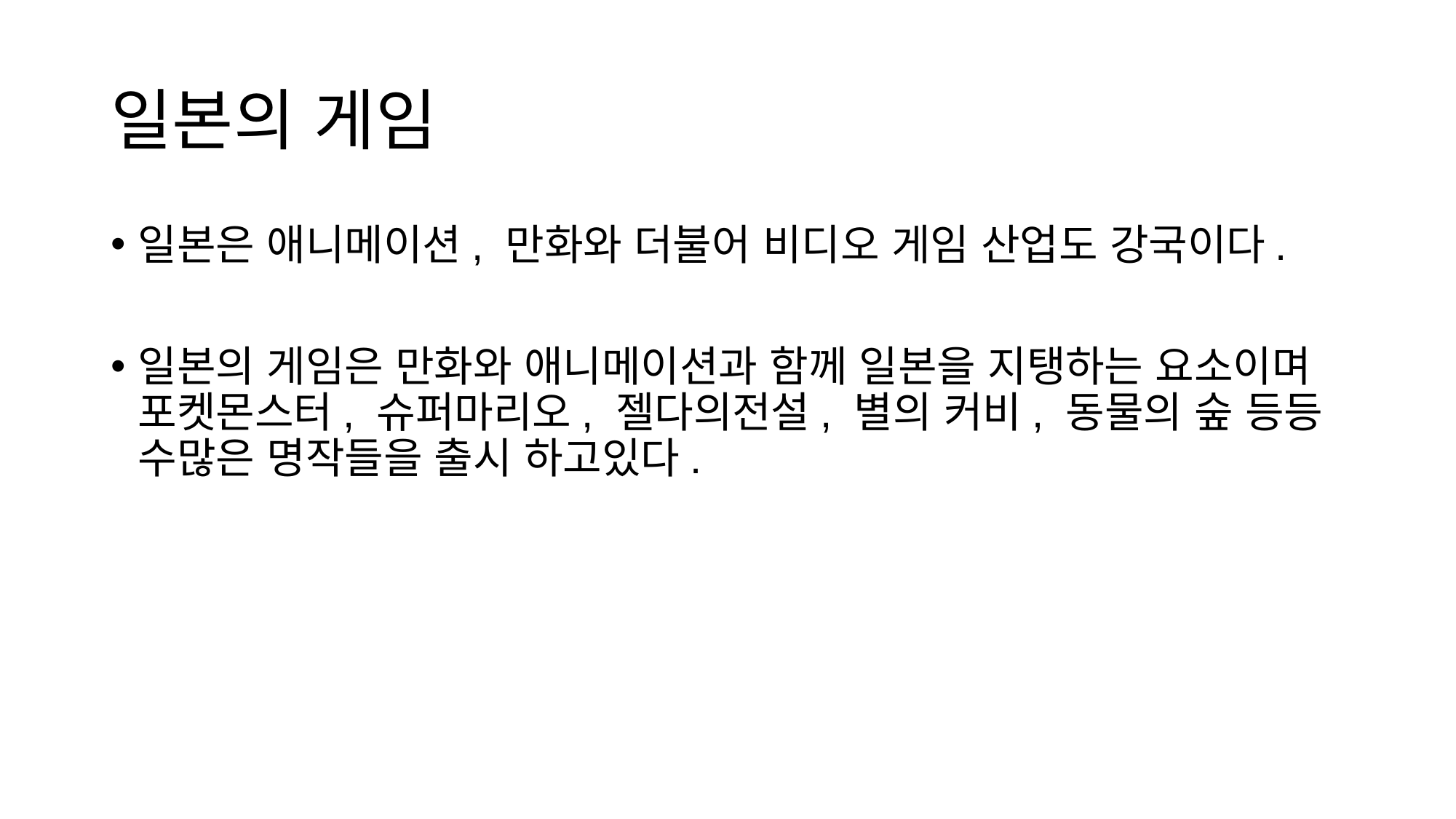

# 일본의 게임
일본은 애니메이션, 만화와 더불어 비디오 게임 산업도 강국이다.

일본의 게임은 만화와 애니메이션과 함께 일본을 지탱하는 요소이며 포켓몬스터, 슈퍼마리오, 젤다의전설, 별의 커비, 동물의 숲 등등 수많은 명작들을 출시 하고있다.